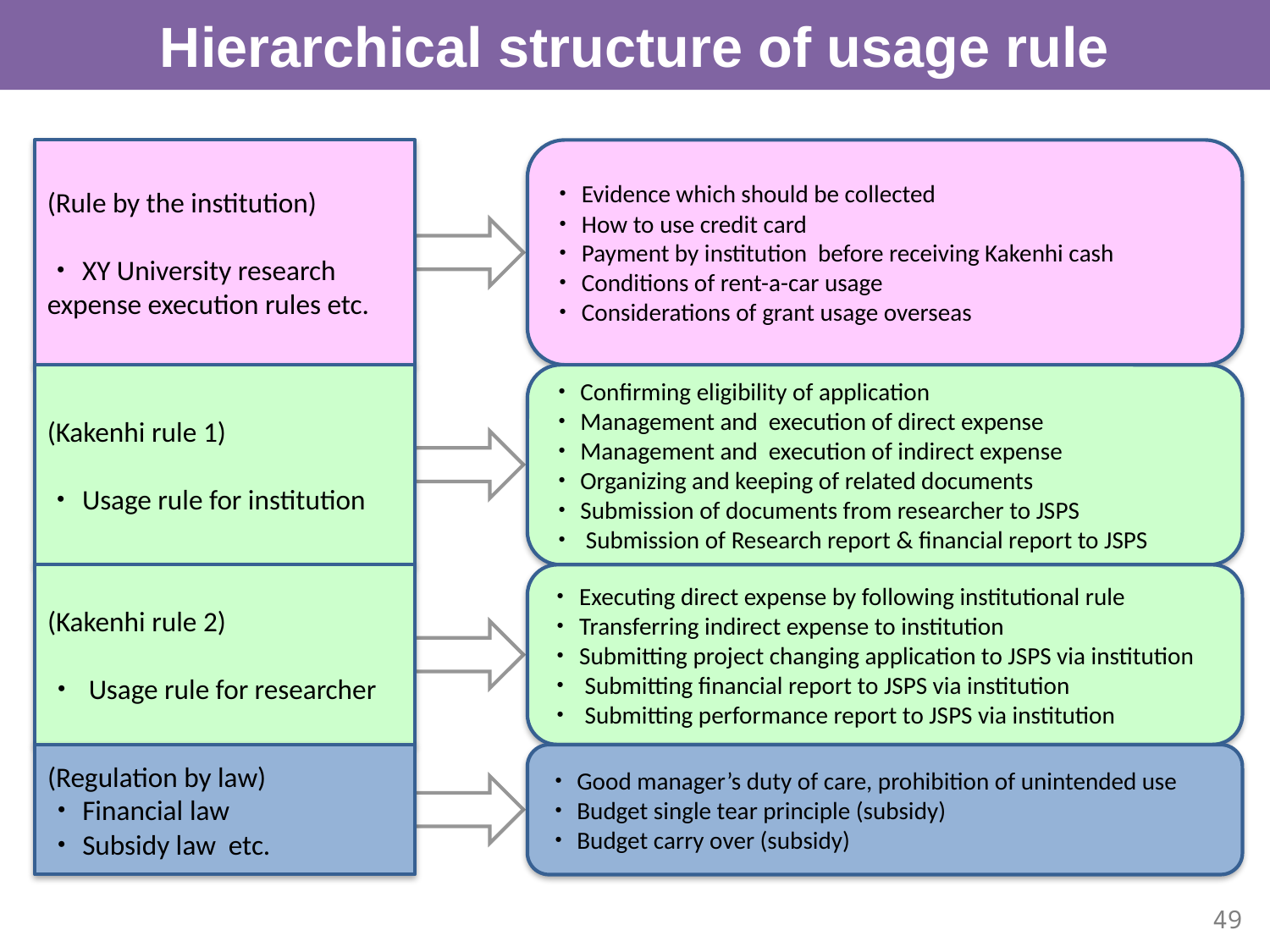

Hierarchical structure of usage rule
(Rule by the institution)

・XY University research expense execution rules etc.
(Kakenhi rule 1)

・Usage rule for institution
・Evidence which should be collected
・How to use credit card
・Payment by institution  before receiving Kakenhi cash
・Conditions of rent-a-car usage
・Considerations of grant usage overseas

・Confirming eligibility of application
・Management and  execution of direct expense
・Management and  execution of indirect expense
・Organizing and keeping of related documents
・Submission of documents from researcher to JSPS
・ Submission of Research report & financial report to JSPS

・Executing direct expense by following institutional rule
・Transferring indirect expense to institution
・Submitting project changing application to JSPS via institution
・ Submitting financial report to JSPS via institution
・ Submitting performance report to JSPS via institution
・Good manager’s duty of care, prohibition of unintended use
・Budget single tear principle (subsidy)
・Budget carry over (subsidy)

(Kakenhi rule 2)

・ Usage rule for researcher

(Regulation by law)
・Financial law
・Subsidy law  etc.

49